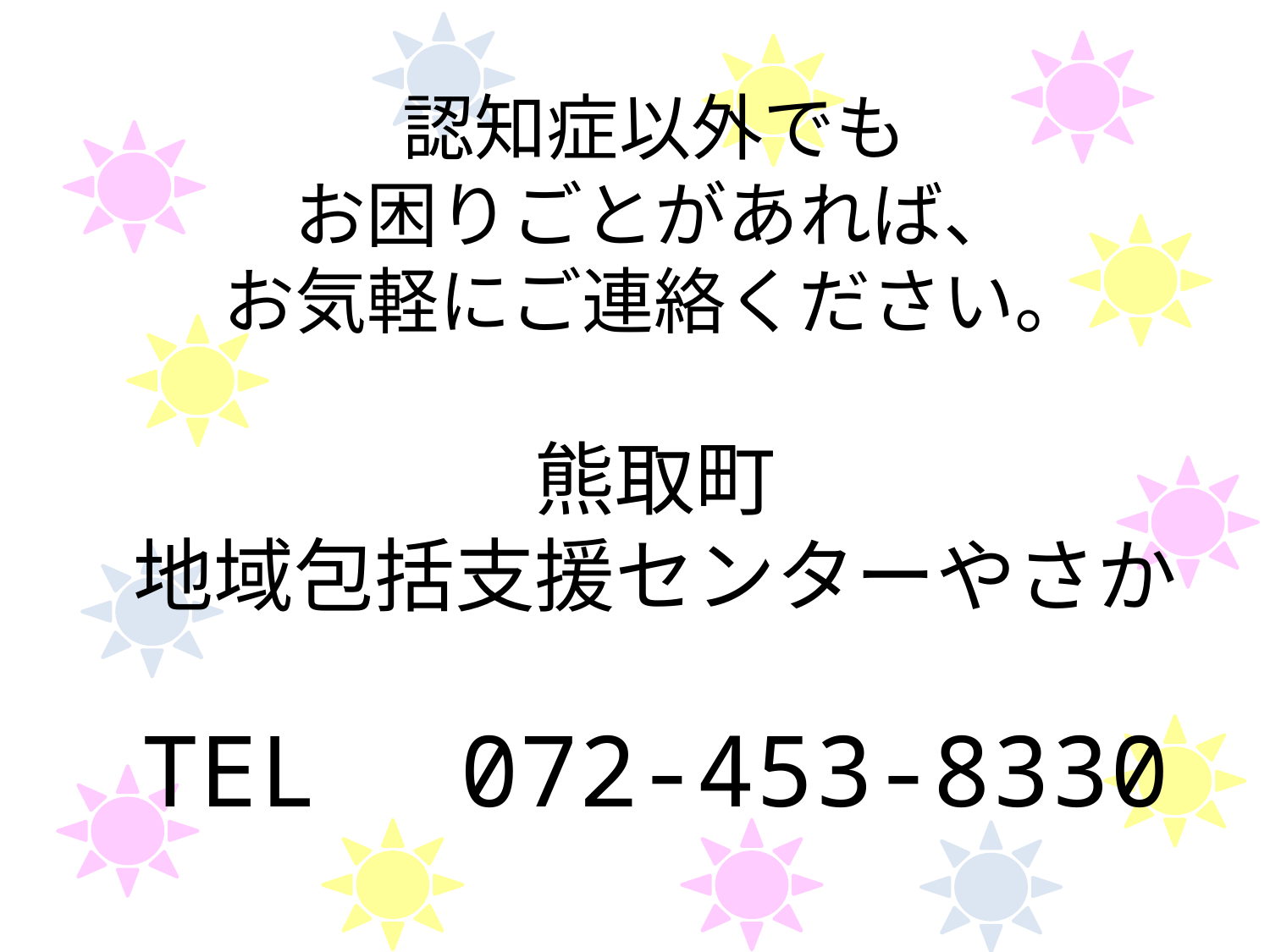

# 認知症以外でも お困りごとがあれば、 お気軽にご連絡ください。 熊取町 地域包括支援センターやさか TEL　072-453-8330